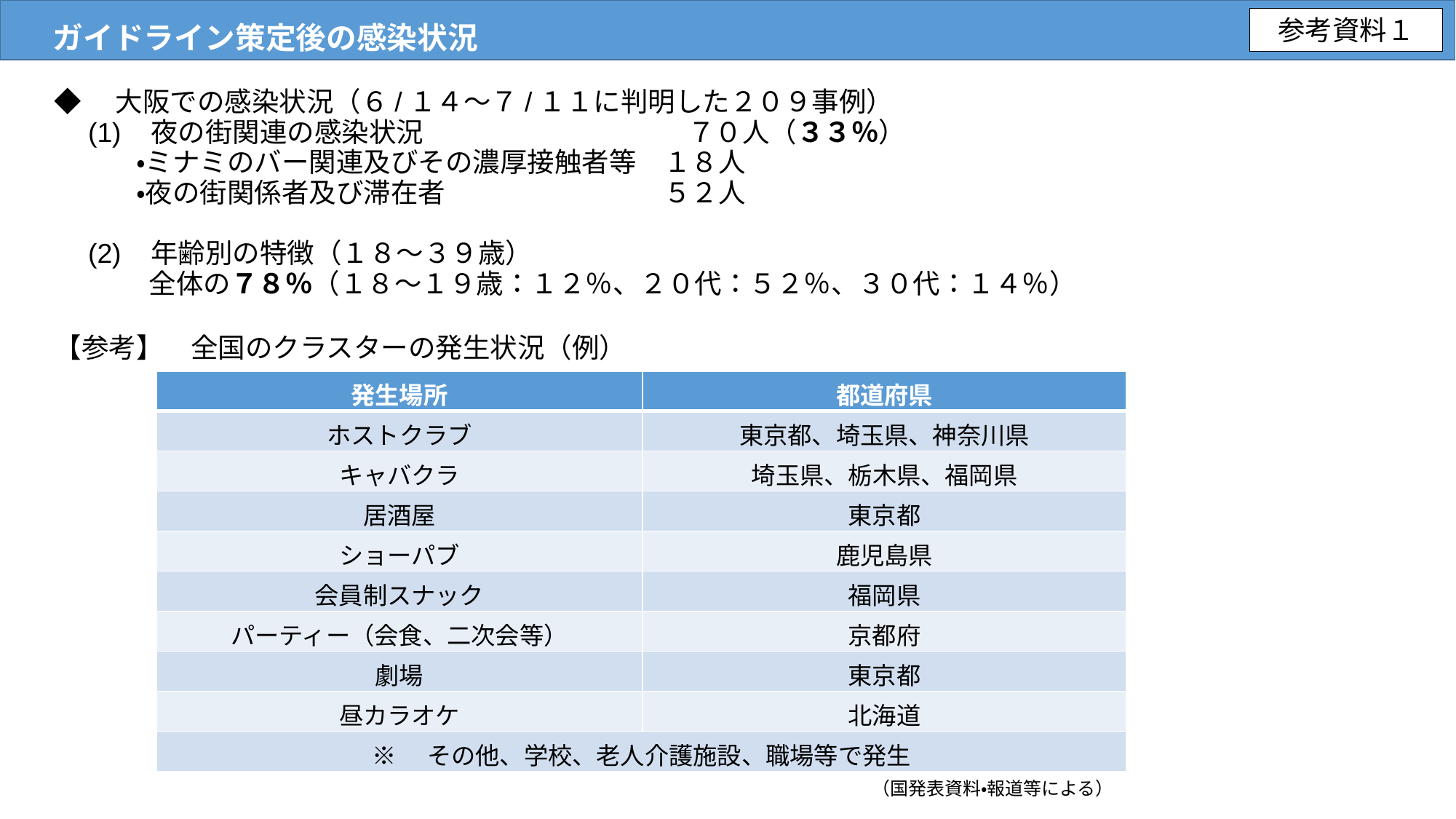

参考資料１
　ガイドライン策定後の感染状況
◆　大阪での感染状況（６/１４～７/１１に判明した２０９事例）
　(1)   夜の街関連の感染状況　　　　　　　　   　７０人（３３％）
　　　・ミナミのバー関連及びその濃厚接触者等　１８人
　　　・夜の街関係者及び滞在者　　　　　　　　５２人

　(2)   年齢別の特徴（１８～３９歳）
 　　　全体の７８％（１８～１９歳：１２％、２０代：５２％、３０代：１４％）
参　考
【参考】　全国のクラスターの発生状況（例）
| 発生場所 | 都道府県 |
| --- | --- |
| ホストクラブ | 東京都、埼玉県、神奈川県 |
| キャバクラ | 埼玉県、栃木県、福岡県 |
| 居酒屋 | 東京都 |
| ショーパブ | 鹿児島県 |
| 会員制スナック | 福岡県 |
| パーティー（会食、二次会等） | 京都府 |
| 劇場 | 東京都 |
| 昼カラオケ | 北海道 |
| ※　その他、学校、老人介護施設、職場等で発生 |  |
（国発表資料・報道等による）